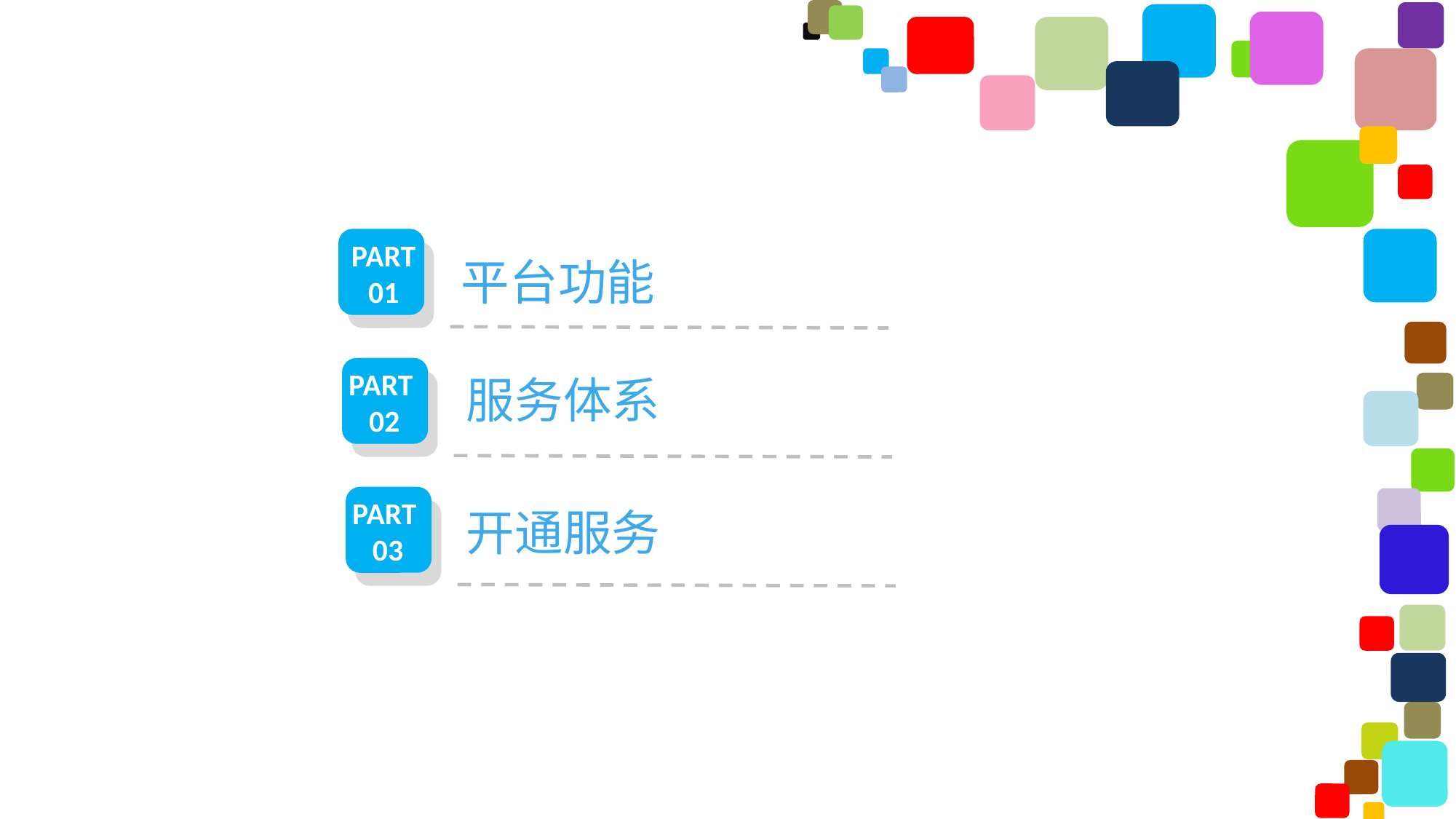

PART
01

平台功能

PART
02

服务体系

PART
03

开通服务